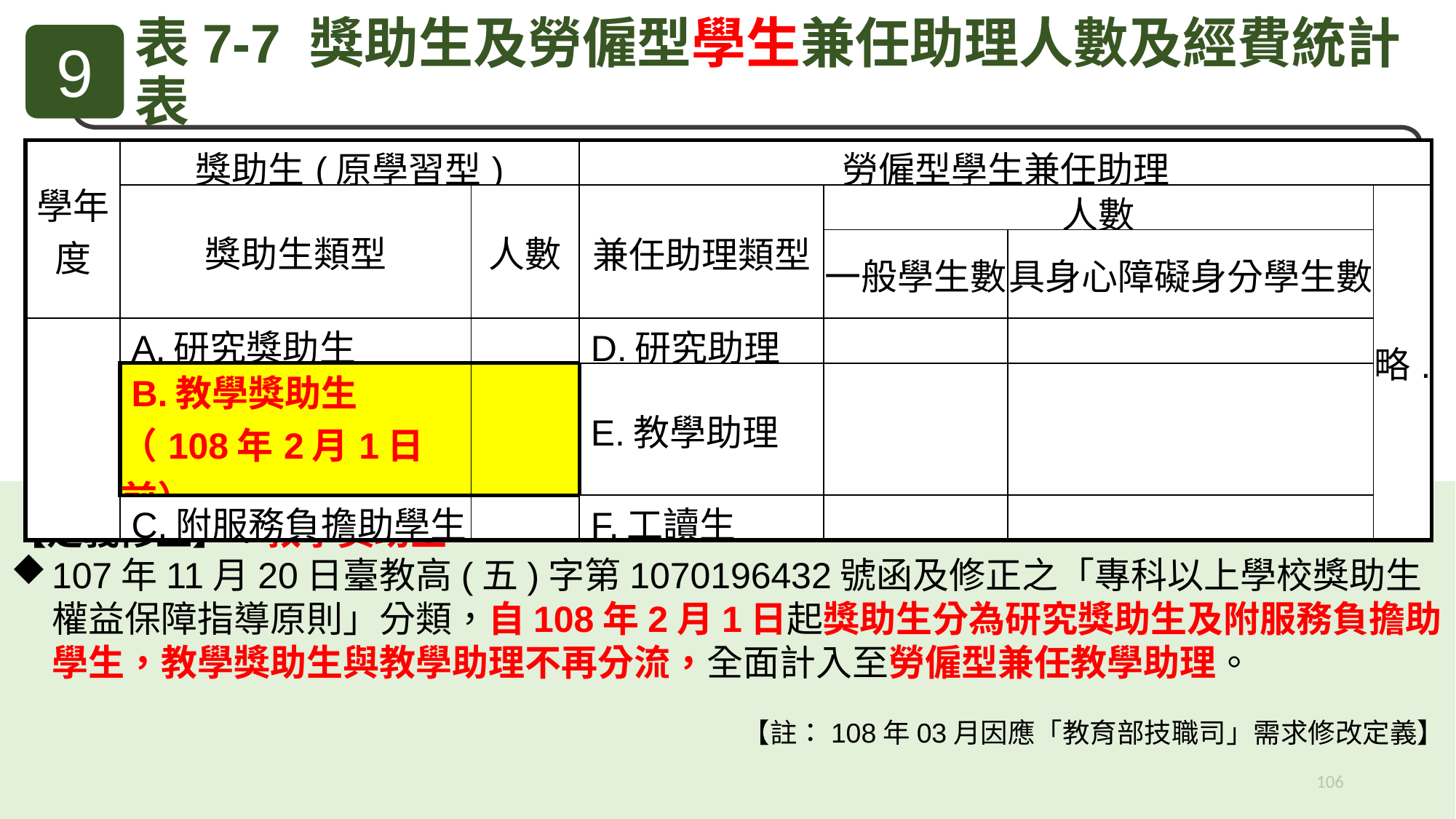

9

表7-7 獎助生及勞僱型學生兼任助理人數及經費統計表

| 學年度 | 獎助生(原學習型) |  | 勞僱型學生兼任助理 |  |  |  |
| --- | --- | --- | --- | --- | --- | --- |
|  | 獎助生類型 | 人數 | 兼任助理類型 | 人數 |  | 略. |
|  |  |  |  | 一般學生數 | 具身心障礙身分學生數 |  |
|  | A.研究獎助生 |  | D.研究助理 |  |  |  |
|  | B.教學獎助生 （108年2月1日前） |  | E.教學助理 |  |  |  |
|  | C.附服務負擔助學生 |  | F.工讀生 |  |  |  |
【定義修正】：教學獎助生
107年11月20日臺教高(五)字第1070196432號函及修正之「專科以上學校獎助生權益保障指導原則」分類，自108年2月1日起獎助生分為研究獎助生及附服務負擔助學生，教學獎助生與教學助理不再分流，全面計入至勞僱型兼任教學助理。

【註：108年03月因應「教育部技職司」需求修改定義】

106